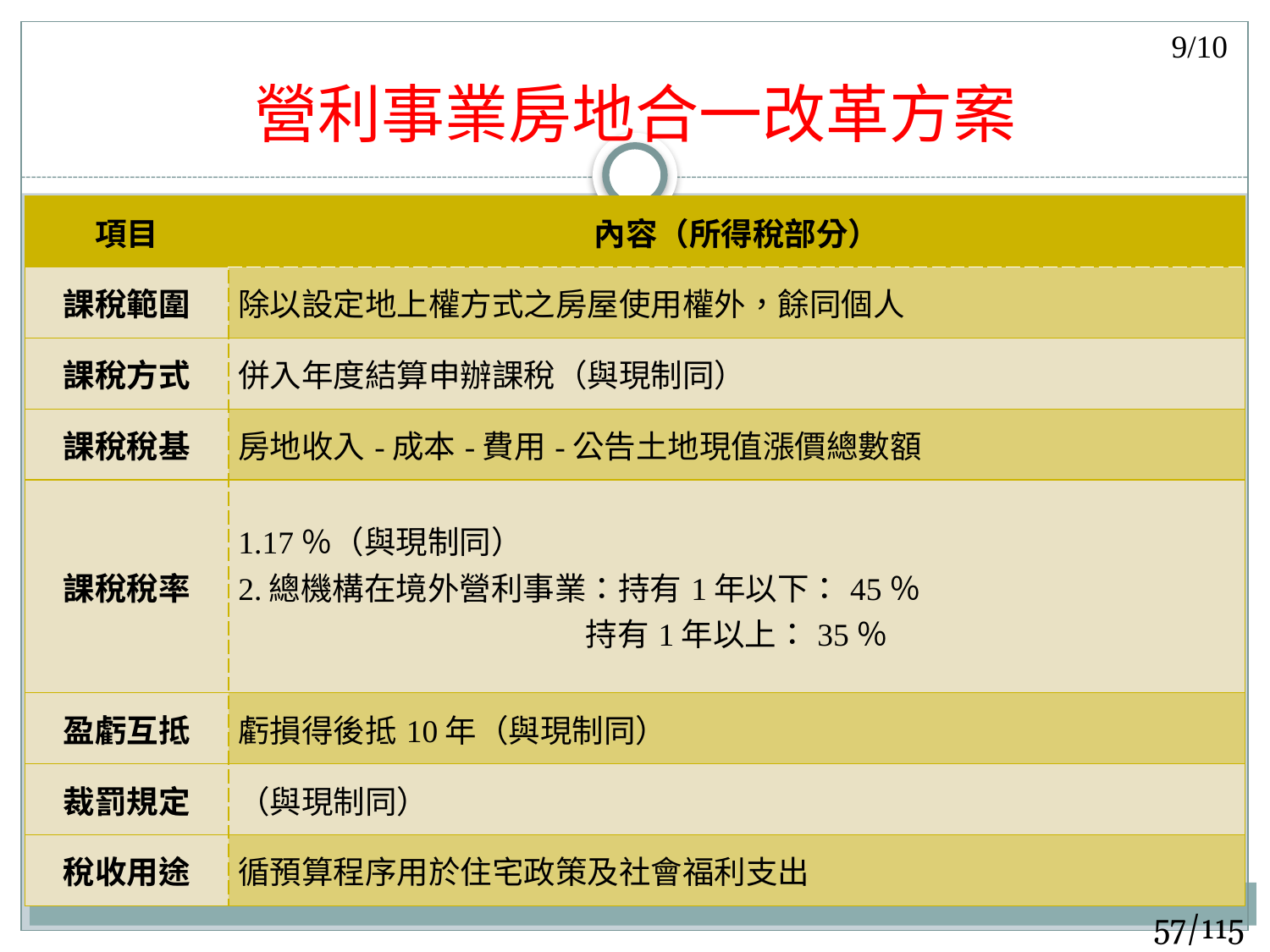

9/10
# 營利事業房地合一改革方案
| 項目 | 內容（所得稅部分） |
| --- | --- |
| 課稅範圍 | 除以設定地上權方式之房屋使用權外，餘同個人 |
| 課稅方式 | 併入年度結算申辦課稅（與現制同） |
| 課稅稅基 | 房地收入-成本-費用-公告土地現值漲價總數額 |
| 課稅稅率 | 1.17％（與現制同） 2.總機構在境外營利事業：持有1年以下：45％ 持有1年以上：35％ |
| 盈虧互抵 | 虧損得後抵10年（與現制同） |
| 裁罰規定 | （與現制同） |
| 稅收用途 | 循預算程序用於住宅政策及社會福利支出 |